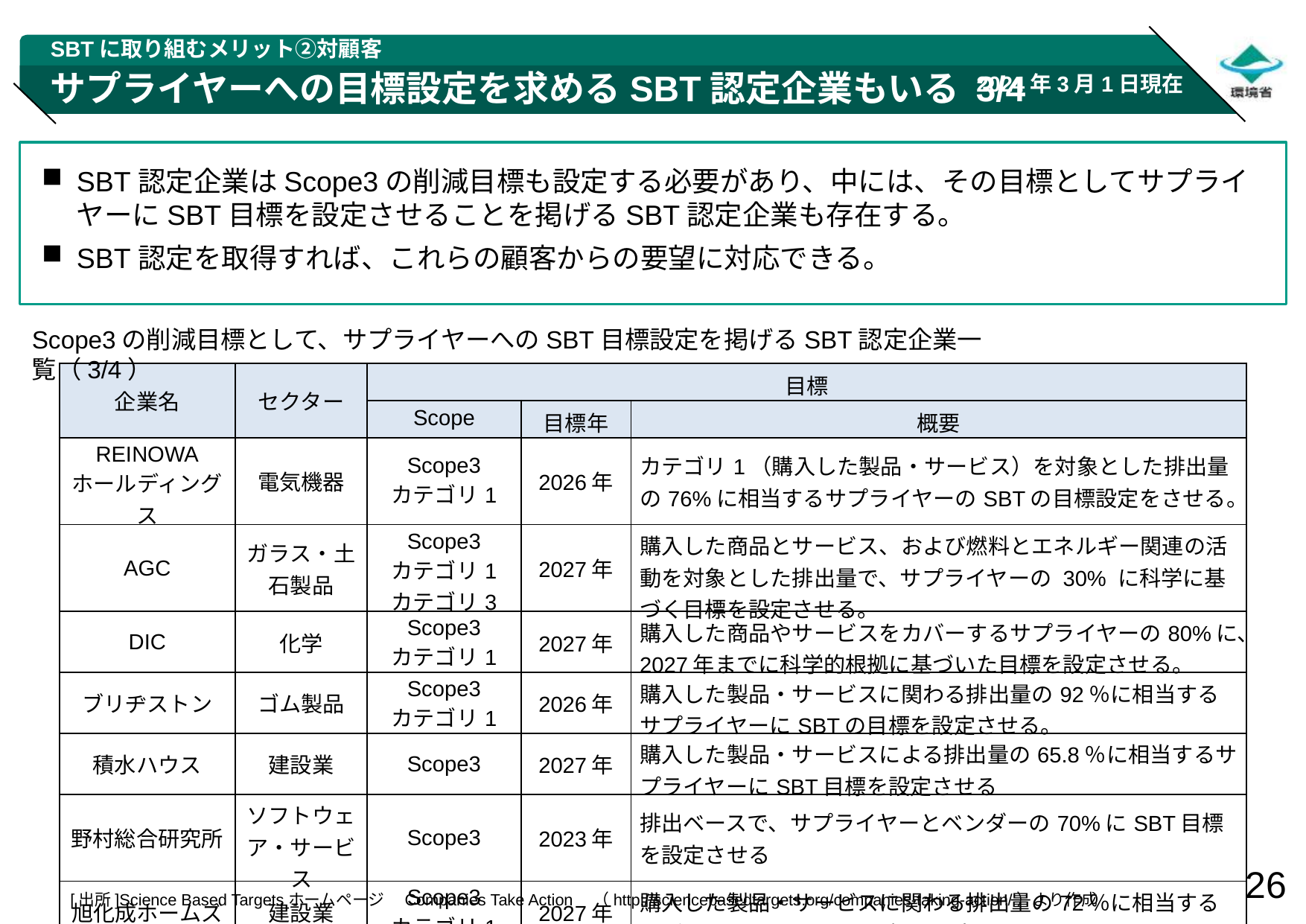

SBTに取り組むメリット②対顧客
2024年3月1日現在
# サプライヤーへの目標設定を求めるSBT認定企業もいる 3/4
SBT認定企業はScope3の削減目標も設定する必要があり、中には、その目標としてサプライヤーにSBT目標を設定させることを掲げるSBT認定企業も存在する。
SBT認定を取得すれば、これらの顧客からの要望に対応できる。
Scope3の削減目標として、サプライヤーへのSBT目標設定を掲げるSBT認定企業一覧（3/4）
| 企業名 | セクター | 目標 |  |  |
| --- | --- | --- | --- | --- |
|  |  | Scope | 目標年 | 概要 |
| REINOWA ホールディングス | 電気機器 | Scope3 カテゴリ1 | 2026年 | カテゴリ1（購入した製品・サービス）を対象とした排出量の76%に相当するサプライヤーのSBTの目標設定をさせる。 |
| AGC | ガラス・土石製品 | Scope3 カテゴリ1 カテゴリ3 | 2027年 | 購入した商品とサービス、および燃料とエネルギー関連の活動を対象とした排出量で、サプライヤーの 30% に科学に基づく目標を設定させる。 |
| DIC | 化学 | Scope3 カテゴリ1 | 2027年 | 購入した商品やサービスをカバーするサプライヤーの80%に、2027年までに科学的根拠に基づいた目標を設定させる。 |
| ブリヂストン | ゴム製品 | Scope3 カテゴリ1 | 2026年 | 購入した製品・サービスに関わる排出量の92％に相当するサプライヤーにSBTの目標を設定させる。 |
| 積水ハウス | 建設業 | Scope3 | 2027年 | 購入した製品・サービスによる排出量の65.8％に相当するサプライヤーにSBT目標を設定させる |
| 野村総合研究所 | ソフトウェア・サービス | Scope3 | 2023年 | 排出ベースで、サプライヤーとベンダーの70%にSBT目標を設定させる |
| 旭化成ホームズ | 建設業 | Scope3 カテゴリ1 | 2027年 | 購入した製品・サービスに関わる排出量の72％に相当するサプライヤーにSBTの目標を設定させる。 |
[出所]Science Based Targetsホームページ　Companies Take Action　（http://sciencebasedtargets.org/companies-taking-action/）より作成